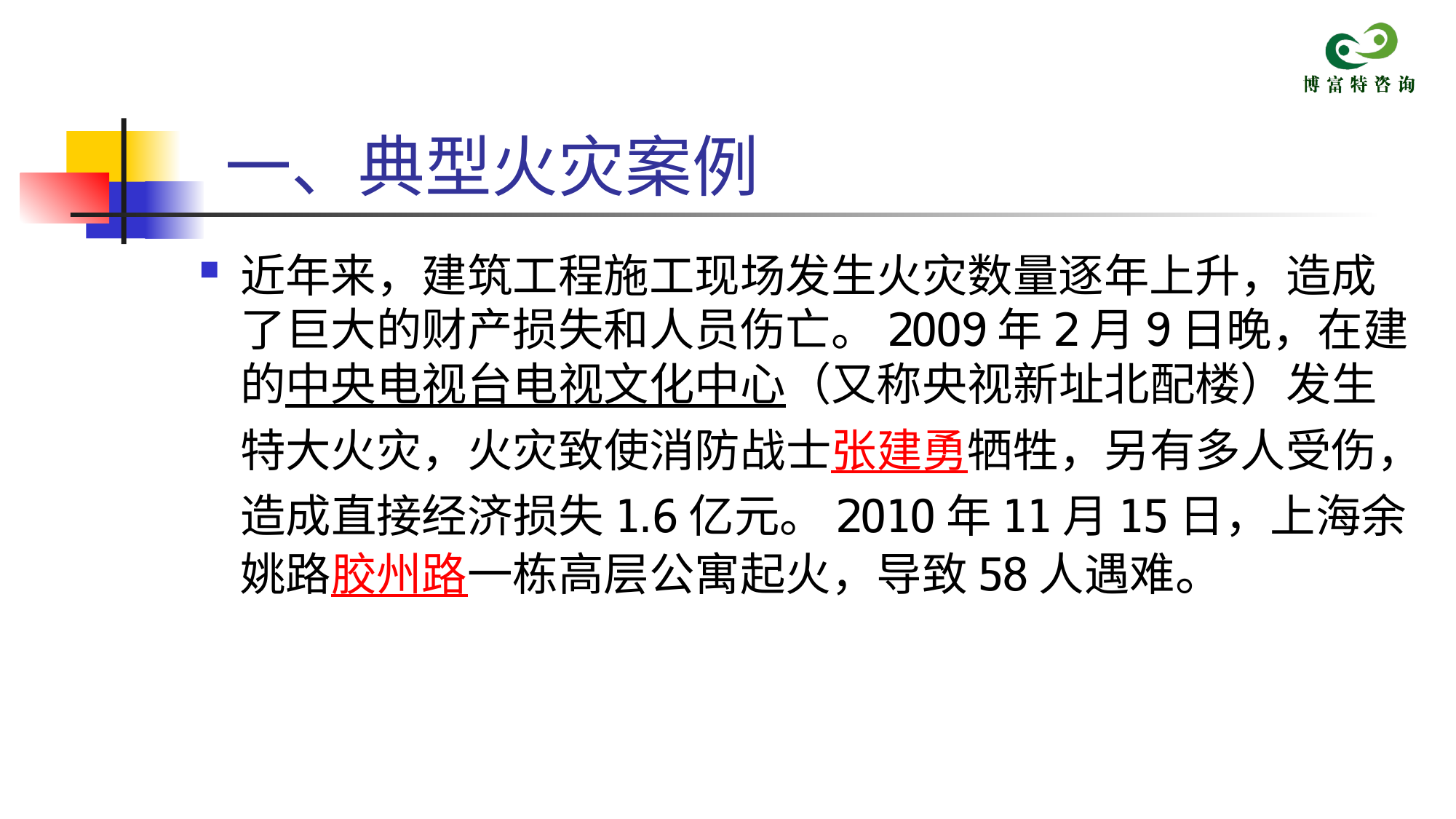

# 一、典型火灾案例
近年来，建筑工程施工现场发生火灾数量逐年上升，造成了巨大的财产损失和人员伤亡。2009年2月9日晚，在建的中央电视台电视文化中心（又称央视新址北配楼）发生特大火灾，火灾致使消防战士张建勇牺牲，另有多人受伤，造成直接经济损失1.6亿元。2010年11月15日，上海余姚路胶州路一栋高层公寓起火，导致58人遇难。